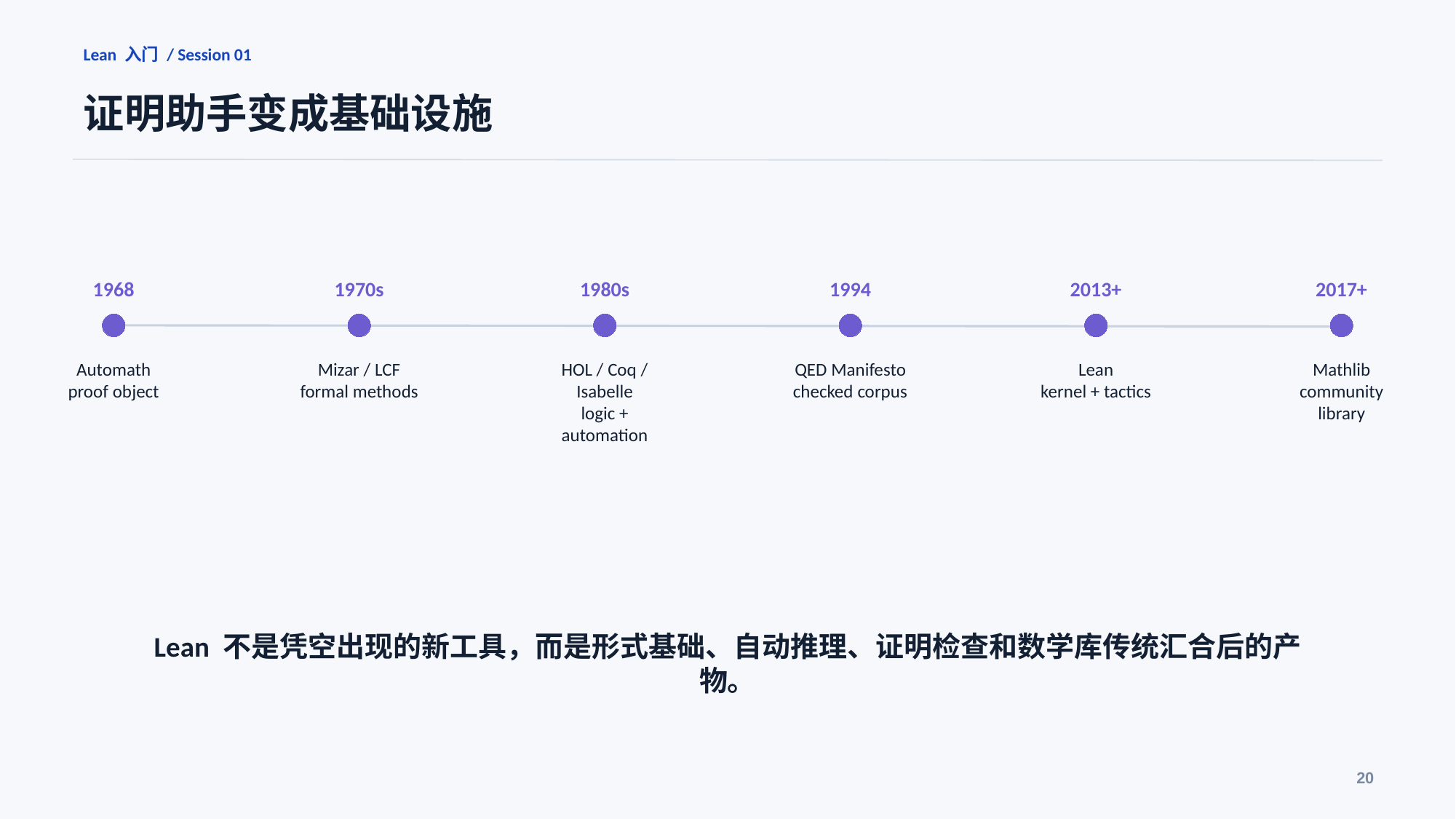

Lean 入门 / Session 01
证明助手变成基础设施

1968
1970s
1980s
1994
2013+
2017+

Automath
proof object
Mizar / LCF
formal methods
HOL / Coq / Isabelle
logic + automation
QED Manifesto
checked corpus
Lean
kernel + tactics
Mathlib
community library
Lean 不是凭空出现的新工具，而是形式基础、自动推理、证明检查和数学库传统汇合后的产物。
20